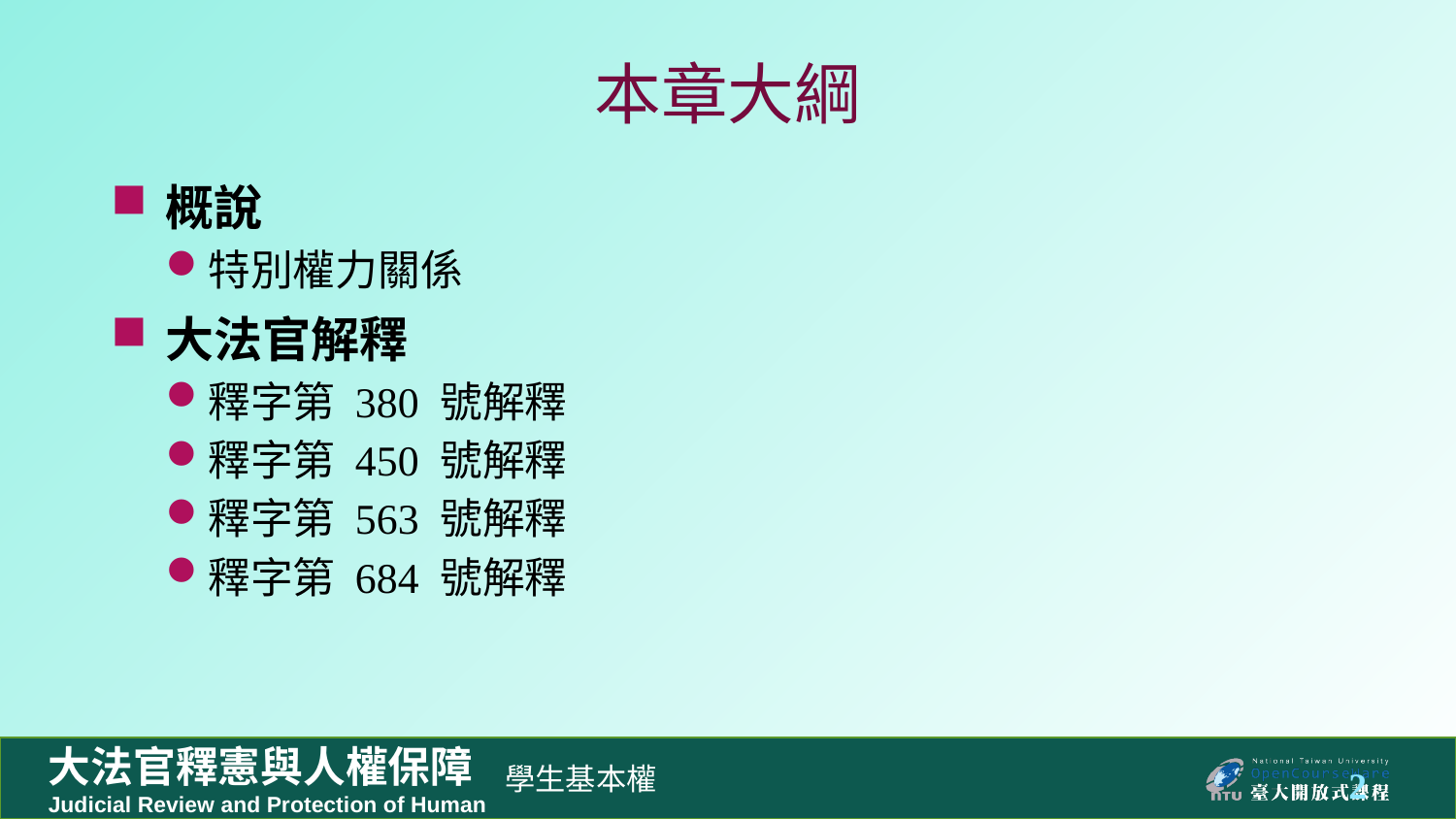

# 本章大綱
概說
特別權力關係
大法官解釋
釋字第 380 號解釋
釋字第 450 號解釋
釋字第 563 號解釋
釋字第 684 號解釋